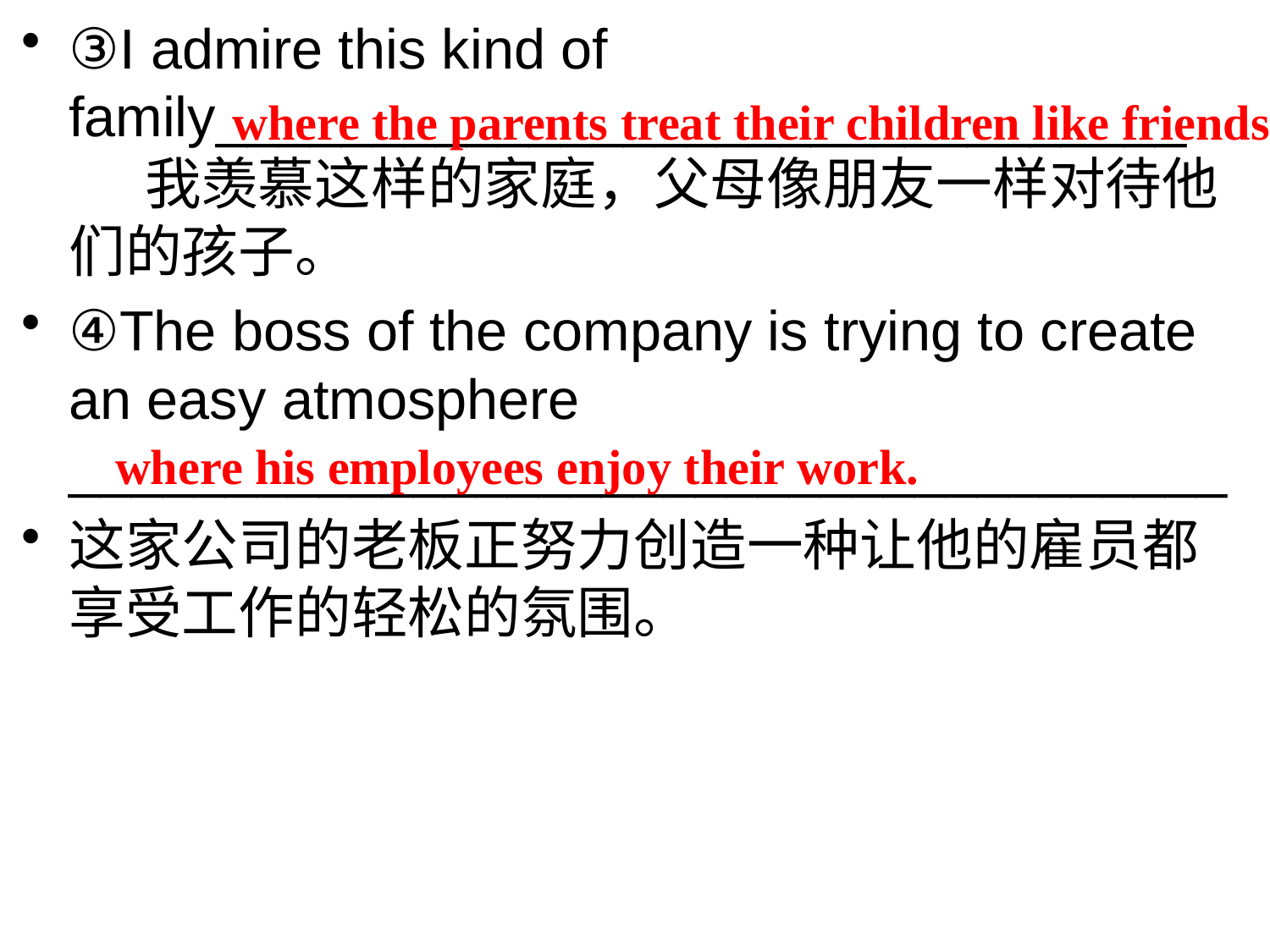

③I admire this kind of family_______________________________        我羡慕这样的家庭，父母像朋友一样对待他们的孩子。
④The boss of the company is trying to create an easy atmosphere _____________________________________
这家公司的老板正努力创造一种让他的雇员都享受工作的轻松的氛围。
where the parents treat their children like friends
where his employees enjoy their work.